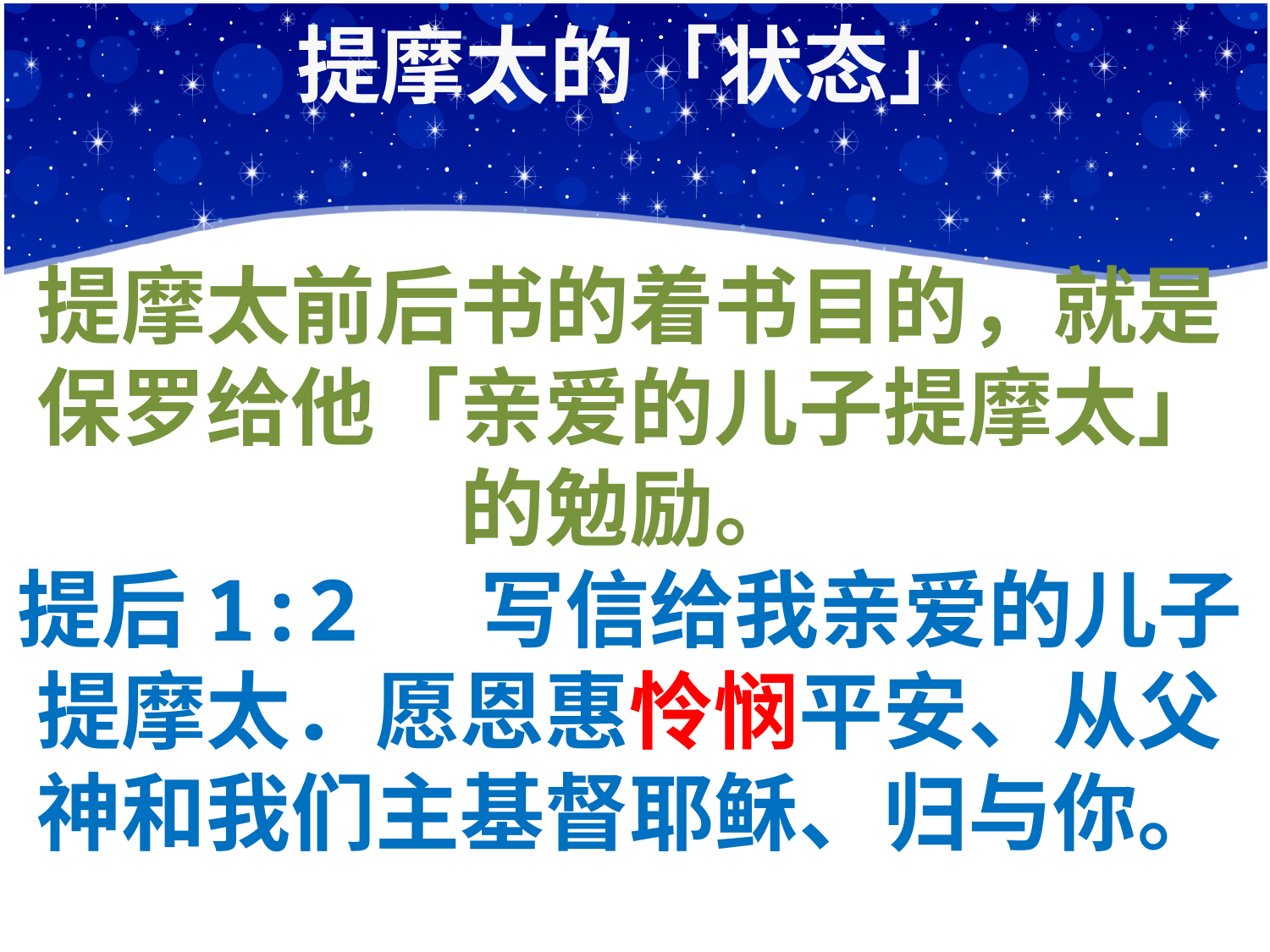

提摩太的「状态」
提摩太前后书的着书目的，就是保罗给他「亲爱的儿子提摩太」的勉励。
提后1:2  写信给我亲爱的儿子提摩太．愿恩惠怜悯平安、从父神和我们主基督耶稣、归与你。